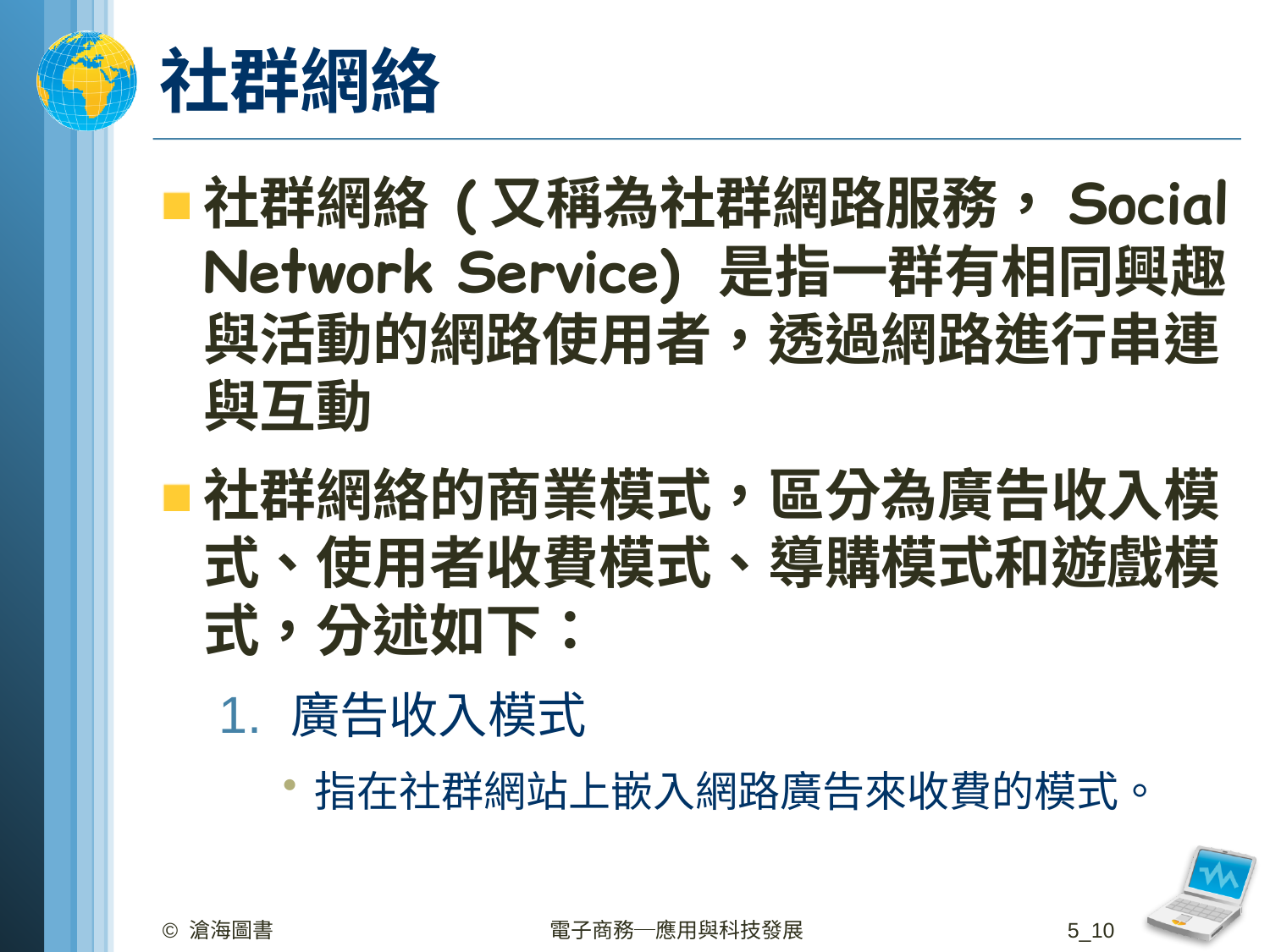

# 社群網絡
社群網絡 (又稱為社群網路服務，Social Network Service) 是指一群有相同興趣與活動的網路使用者，透過網路進行串連與互動
社群網絡的商業模式，區分為廣告收入模式、使用者收費模式、導購模式和遊戲模式，分述如下：
廣告收入模式
指在社群網站上嵌入網路廣告來收費的模式。
© 滄海圖書
電子商務─應用與科技發展
5_10